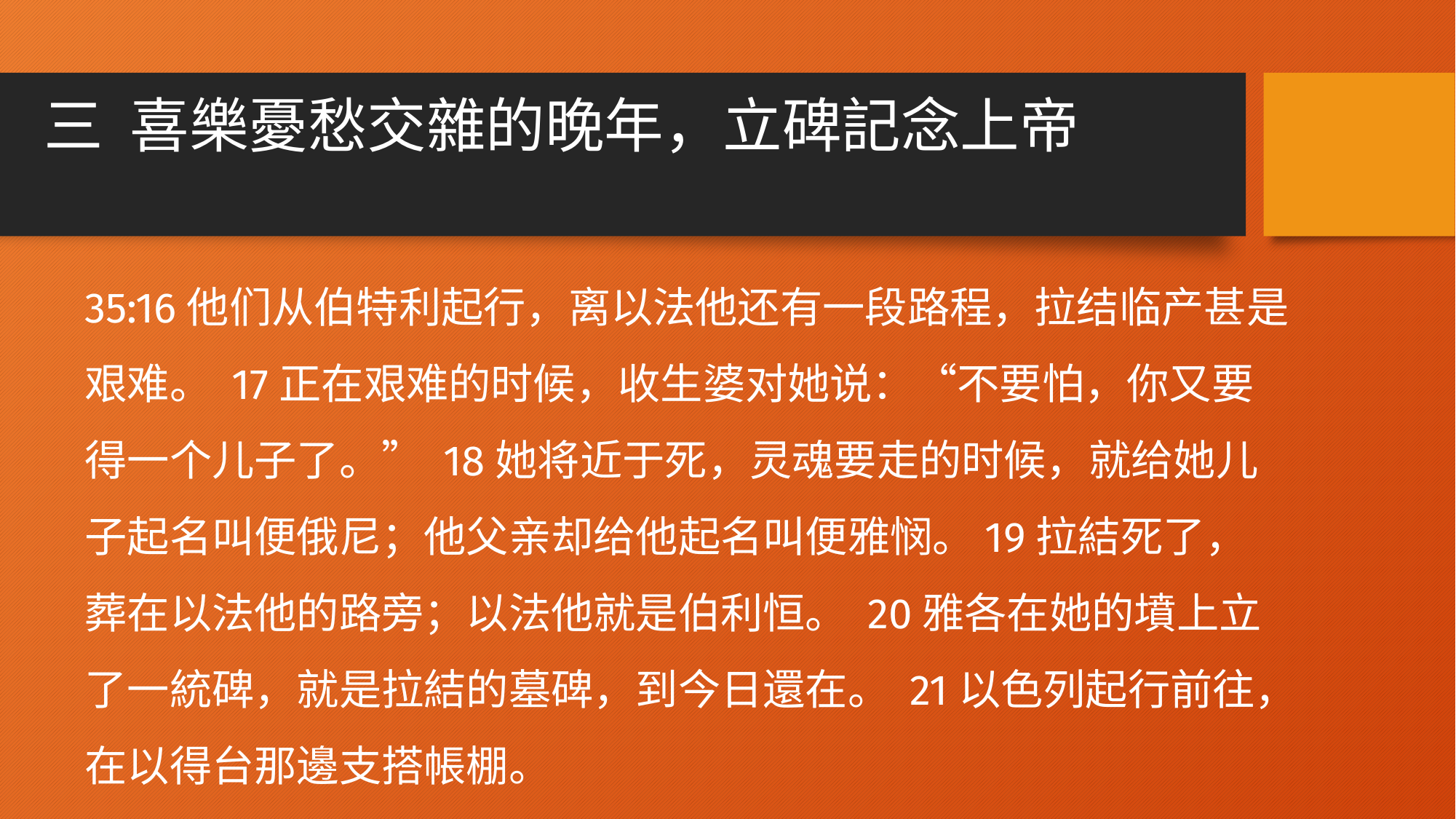

# 三  喜樂憂愁交雜的晚年，立碑記念上帝
35:16他们从伯特利起行，离以法他还有一段路程，拉结临产甚是艰难。 17正在艰难的时候，收生婆对她说：“不要怕，你又要得一个儿子了。” 18她将近于死，灵魂要走的时候，就给她儿子起名叫便俄尼；他父亲却给他起名叫便雅悯。19拉結死了，葬在以法他的路旁；以法他就是伯利恒。 20雅各在她的墳上立了一統碑，就是拉結的墓碑，到今日還在。 21以色列起行前往，在以得台那邊支搭帳棚。